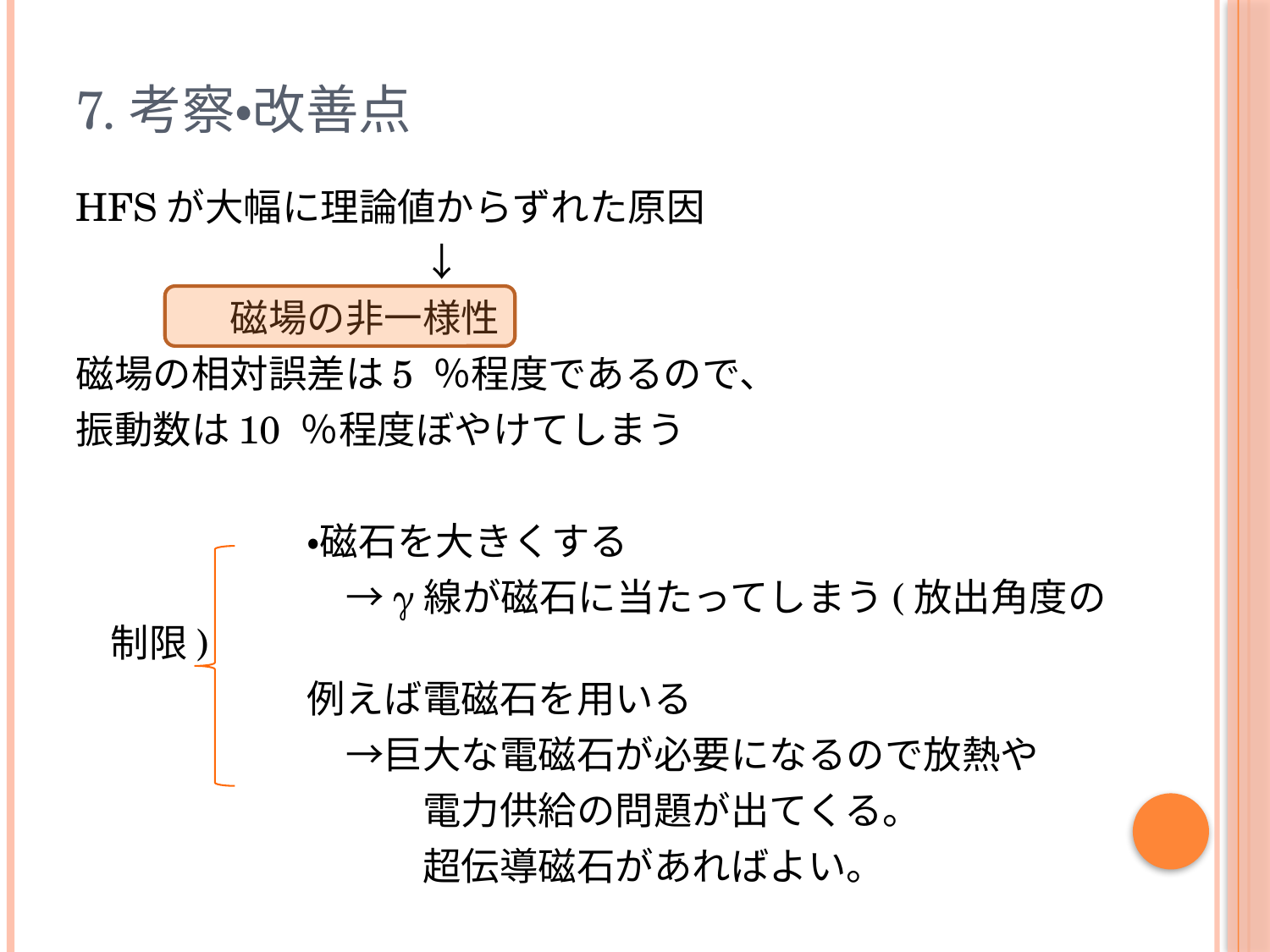

# 7.考察・改善点
HFSが大幅に理論値からずれた原因
　　　　　　　　　↓
　　　　磁場の非一様性
磁場の相対誤差は5 ％程度であるので、
振動数は10 ％程度ぼやけてしまう

　　　　　　・磁石を大きくする
　　　　　　　→γ線が磁石に当たってしまう(放出角度の制限)
　　　　　　例えば電磁石を用いる
　　　　　　　→巨大な電磁石が必要になるので放熱や
　　　　　　　　　電力供給の問題が出てくる。
　　　　　　　　　超伝導磁石があればよい。